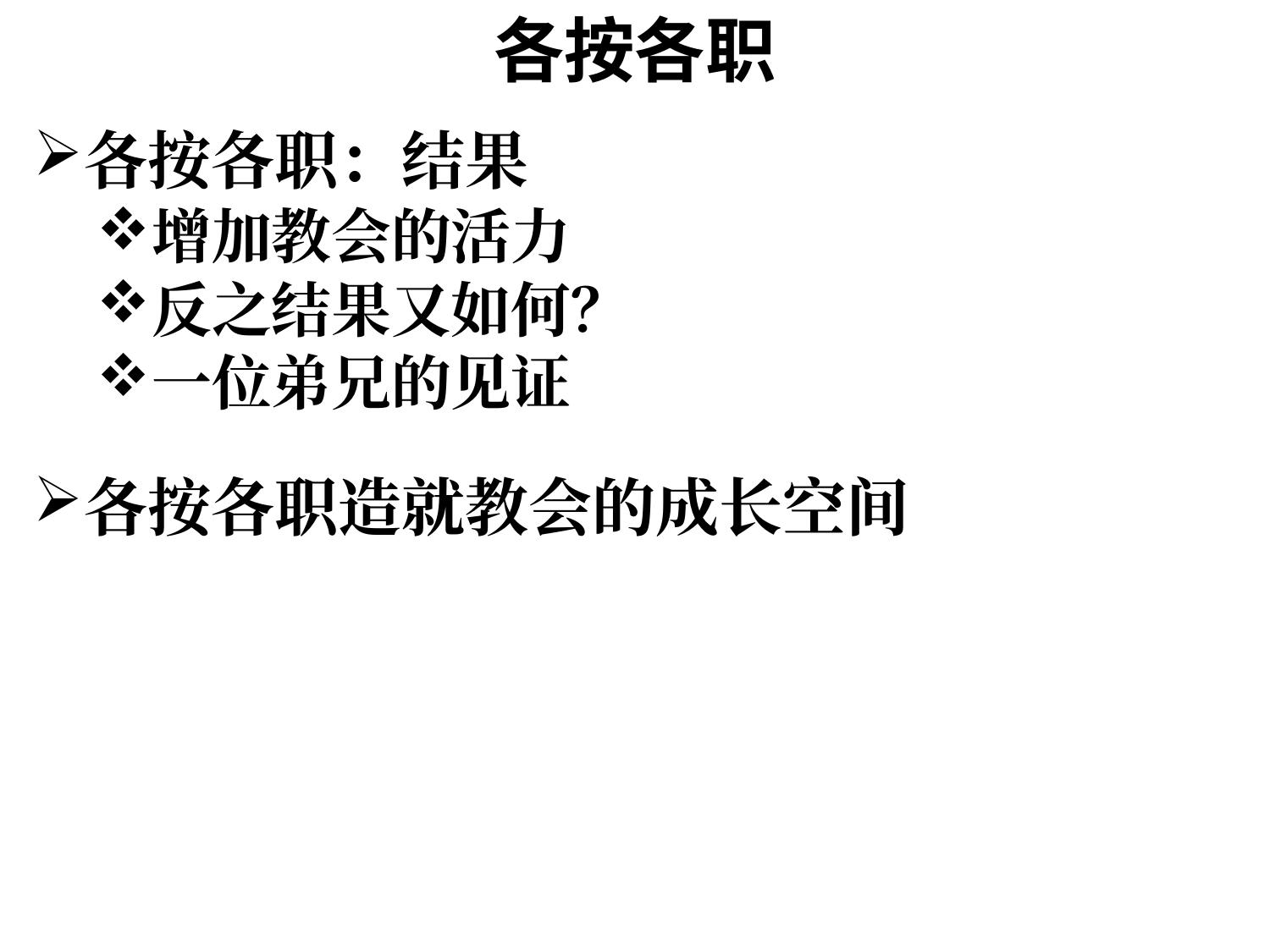

# 各按各职
各按各职：结果
增加教会的活力
反之结果又如何？
一位弟兄的见证

各按各职造就教会的成长空间